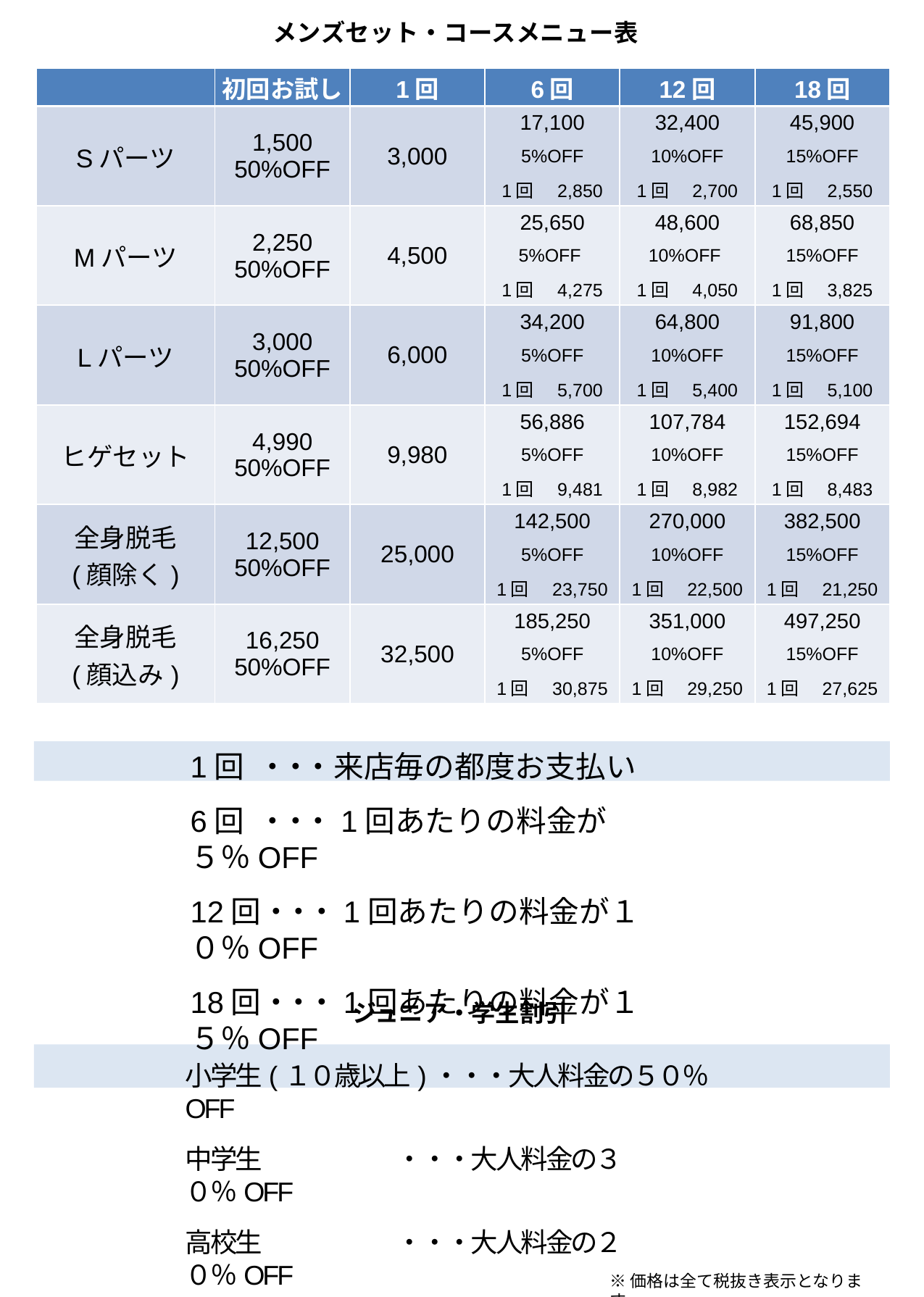

メンズセット・コースメニュー表
|  | 初回お試し | 1回 | 6回 | 12回 | 18回 |
| --- | --- | --- | --- | --- | --- |
| Sパーツ | 1,500 50%OFF | 3,000 | 17,100 | 32,400 | 45,900 |
|  |  |  | 5%OFF | 10%OFF | 15%OFF |
|  |  |  | 1回　2,850 | 1回　2,700 | 1回　2,550 |
| Mパーツ | 2,250 50%OFF | 4,500 | 25,650 | 48,600 | 68,850 |
|  |  |  | 5%OFF | 10%OFF | 15%OFF |
|  |  |  | 1回　4,275 | 1回　4,050 | 1回　3,825 |
| Lパーツ | 3,000 50%OFF | 6,000 | 34,200 | 64,800 | 91,800 |
|  |  |  | 5%OFF | 10%OFF | 15%OFF |
|  |  |  | 1回　5,700 | 1回　5,400 | 1回　5,100 |
| ヒゲセット | 4,990 50%OFF | 9,980 | 56,886 | 107,784 | 152,694 |
|  |  |  | 5%OFF | 10%OFF | 15%OFF |
|  |  |  | 1回　9,481 | 1回　8,982 | 1回　8,483 |
| 全身脱毛 (顔除く) | 12,500 50%OFF | 25,000 | 142,500 | 270,000 | 382,500 |
|  |  |  | 5%OFF | 10%OFF | 15%OFF |
|  |  |  | 1回　23,750 | 1回　22,500 | 1回　21,250 |
| 全身脱毛 (顔込み) | 16,250 50%OFF | 32,500 | 185,250 | 351,000 | 497,250 |
|  |  |  | 5%OFF | 10%OFF | 15%OFF |
|  |  |  | 1回　30,875 | 1回　29,250 | 1回　27,625 |

1回  ・・・来店毎の都度お支払い
6回  ・・・1回あたりの料金が５％OFF
12回・・・ 1回あたりの料金が１０％OFF
18回・・・ 1回あたりの料金が１５％OFF
ジュニア・学生割引

小学生(１０歳以上)・・・大人料金の５０％OFF
中学生　　　　　   ・・・大人料金の３０％OFF
高校生　　　　　   ・・・大人料金の２０％OFF
専門学生/大学生　 ・・・大人料金の１０％OFF
※価格は全て税抜き表示となります